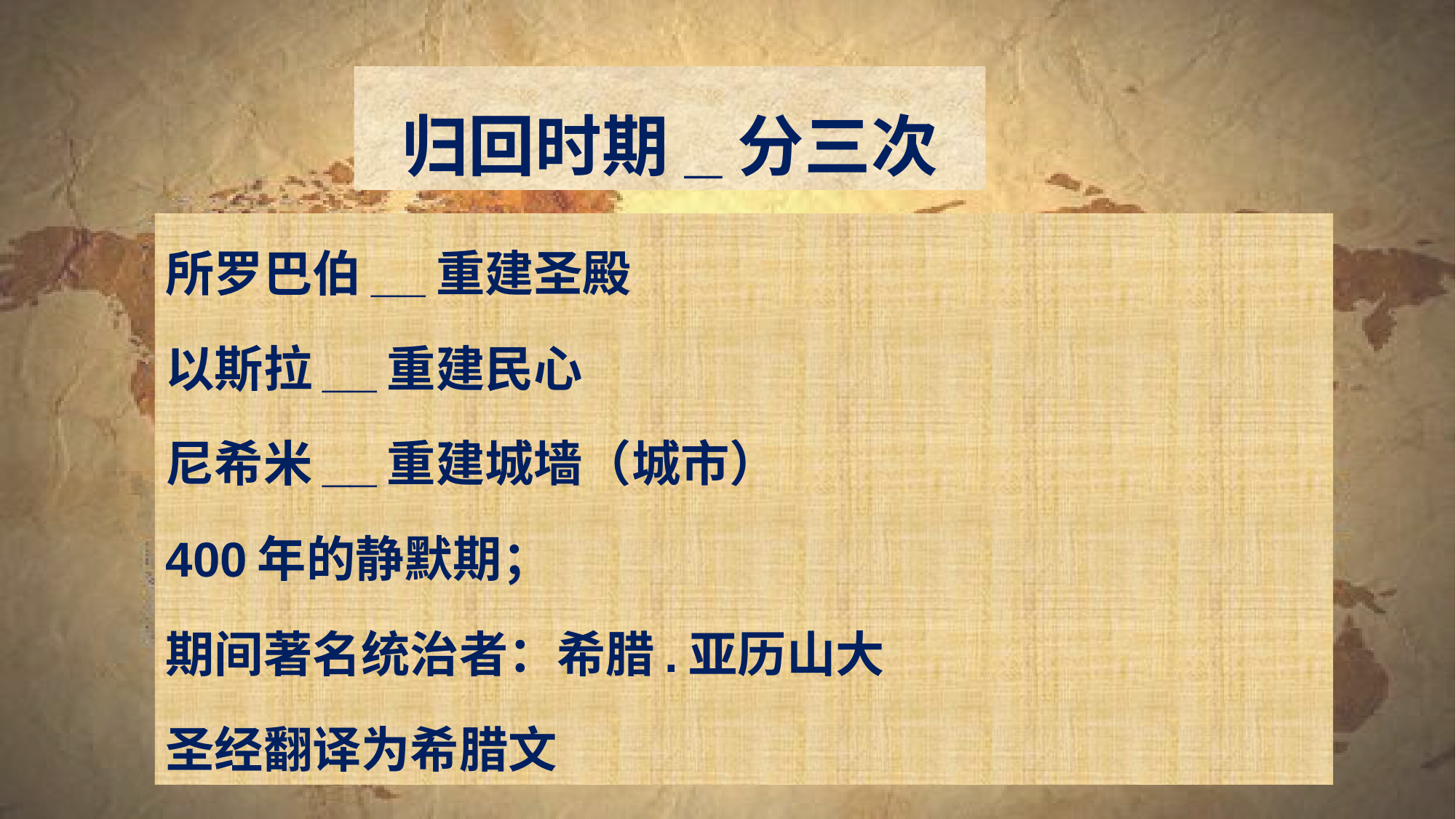

归回时期_分三次
所罗巴伯__重建圣殿
以斯拉__重建民心
尼希米__重建城墙（城市）
400年的静默期；
期间著名统治者：希腊.亚历山大
圣经翻译为希腊文